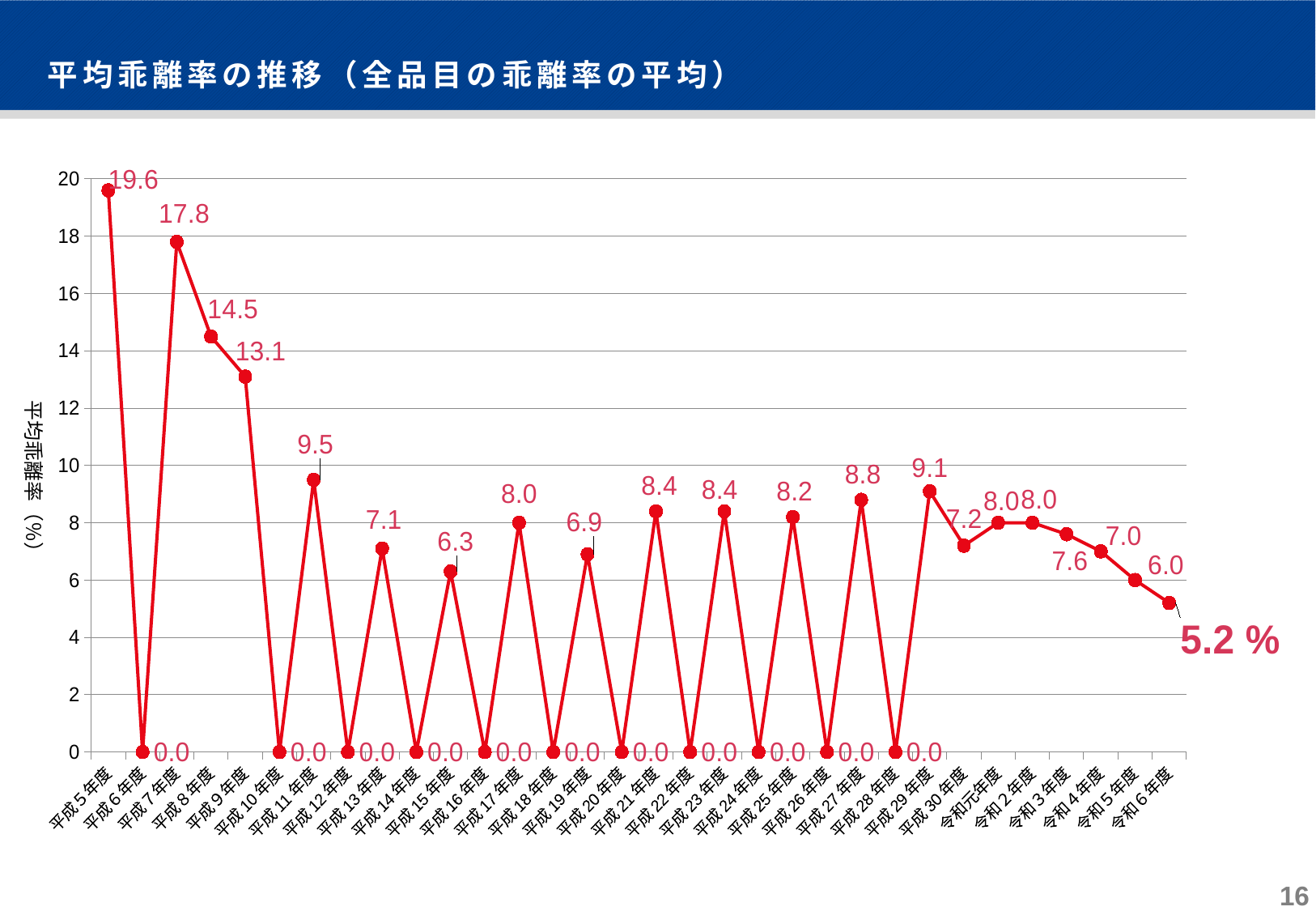

# 平均乖離率の推移（全品目の乖離率の平均）

### Chart

| Category | 推定乖離率（％） | かいり |
|---|---|---|
| 平成５年度 | 19.6 | 19.6 |
| 平成６年度 | None | None |
| 平成７年度 | 17.8 | 17.8 |
| 平成８年度 | 14.5 | 14.5 |
| 平成９年度 | 13.1 | 13.1 |
| 平成10年度 | None | None |
| 平成11年度 | 9.5 | 9.5 |
| 平成12年度 | None | None |
| 平成13年度 | 7.1 | 7.1 |
| 平成14年度 | None | None |
| 平成15年度 | 6.3 | 6.3 |
| 平成16年度 | None | None |
| 平成17年度 | 8.0 | 8.0 |
| 平成18年度 | None | None |
| 平成19年度 | 6.9 | 6.9 |
| 平成20年度 | None | None |
| 平成21年度 | 8.4 | 8.4 |
| 平成22年度 | None | None |
| 平成23年度 | 8.4 | 8.4 |
| 平成24年度 | None | None |
| 平成25年度 | 8.2 | 8.2 |
| 平成26年度 | None | None |
| 平成27年度 | 8.8 | 8.8 |
| 平成28年度 | None | None |
| 平成29年度 | 9.1 | 9.1 |
| 平成30年度 | 7.2 | 7.2 |
| 令和元年度 | 8.0 | 8.0 |
| 令和２年度 | 8.0 | 8.0 |
| 令和３年度 | 7.6 | 7.6 |
| 令和４年度 | 7.0 | 7.0 |
| 令和５年度 | 6.0 | 6.0 |
| 令和６年度 | 5.2 | 5.2 |
平均乖離率（％）